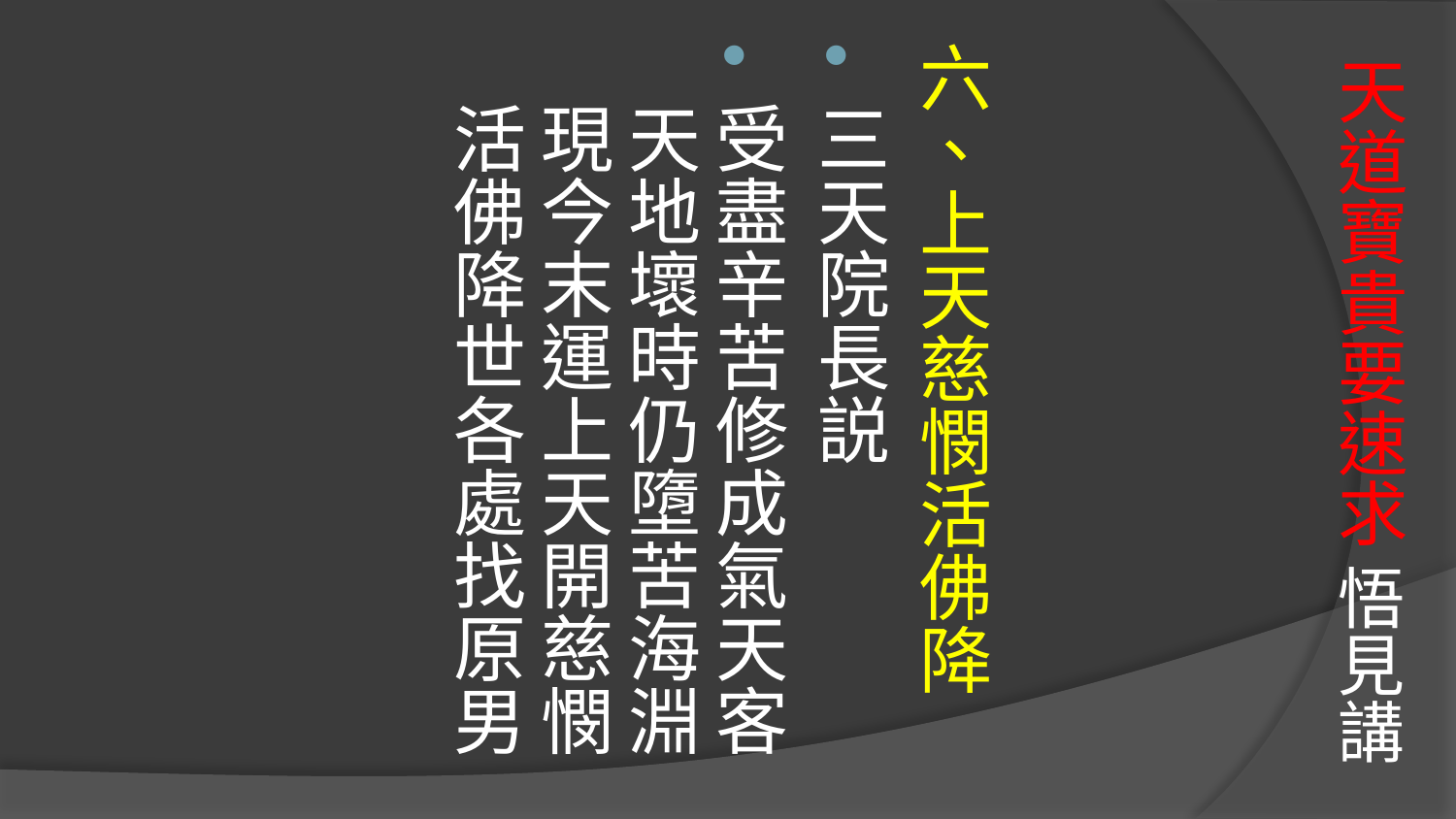

六、上天慈憫活佛降
三天院長説
受盡辛苦修成氣天客 
天地壞時仍墮苦海淵
現今末運上天開慈憫 
活佛降世各處找原男

# 天道寶貴要速求 悟見講